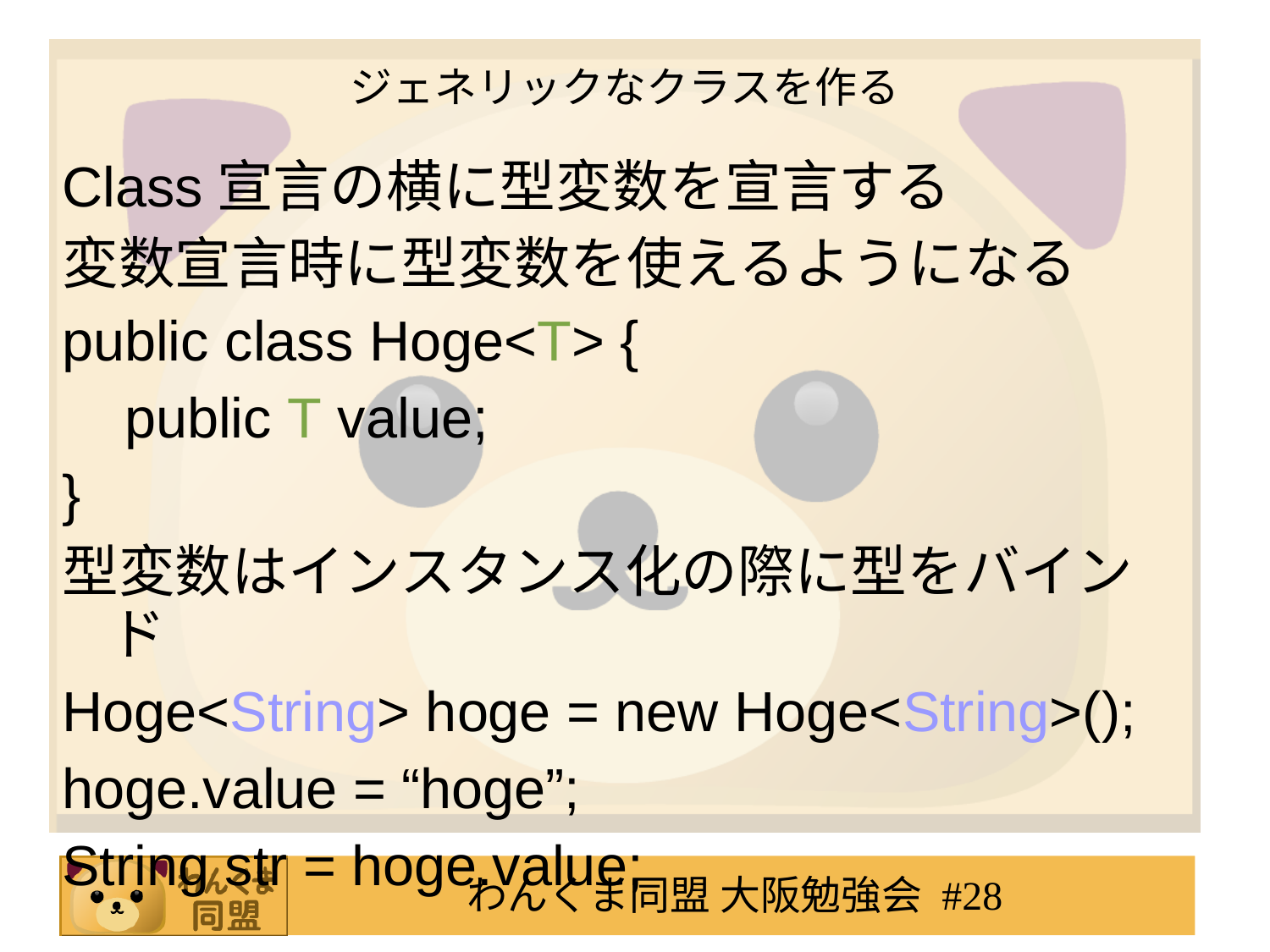

# ジェネリックなクラスを作る
Class宣言の横に型変数を宣言する
変数宣言時に型変数を使えるようになる
public class Hoge<T> {
    public T value;
}
型変数はインスタンス化の際に型をバインド
Hoge<String> hoge = new Hoge<String>();
hoge.value = “hoge”;
String str = hoge.value;